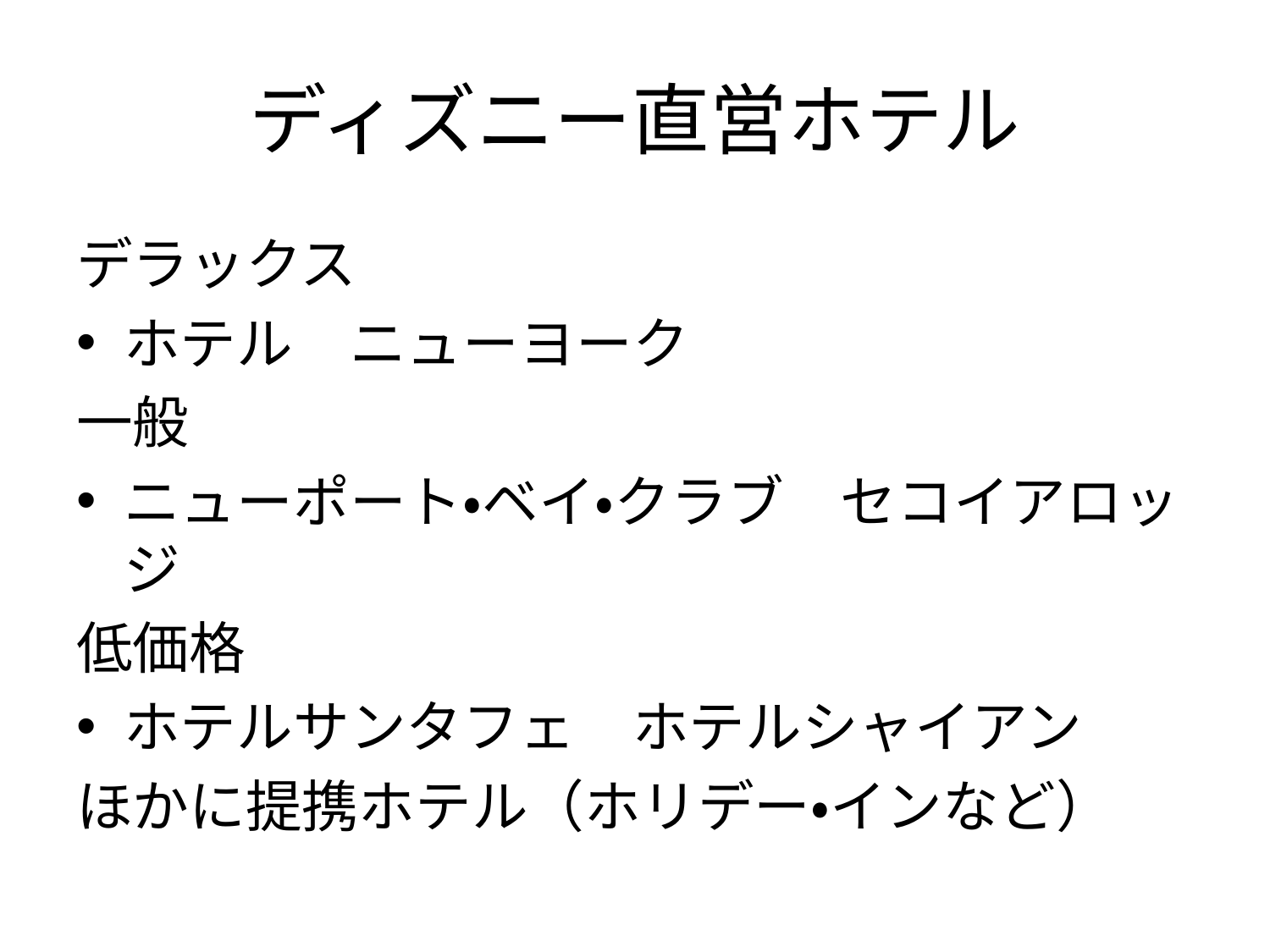

# ディズニー直営ホテル
デラックス
ホテル　ニューヨーク
一般
ニューポート・ベイ・クラブ　セコイアロッジ
低価格
ホテルサンタフェ　ホテルシャイアン
ほかに提携ホテル（ホリデー・インなど）